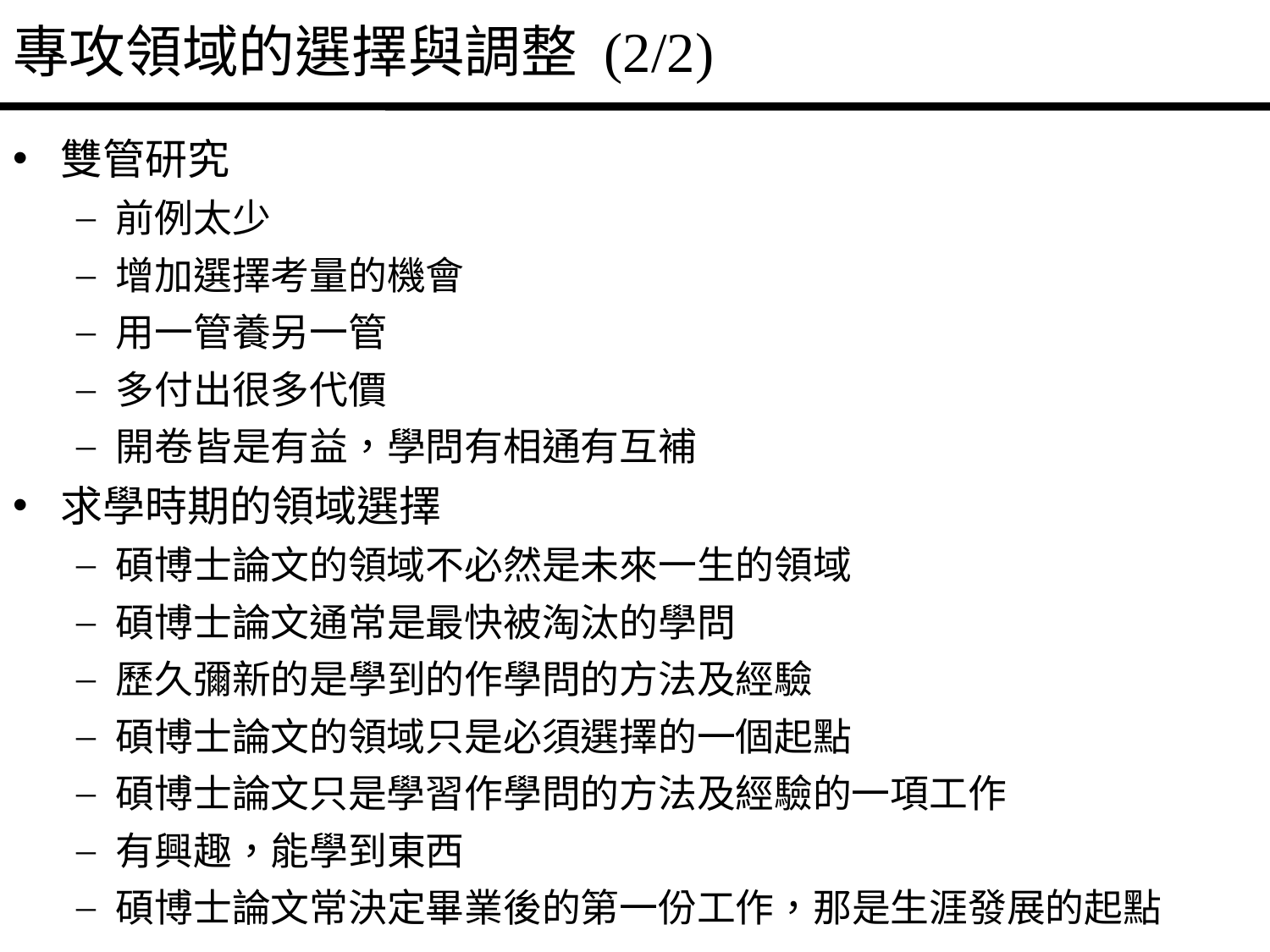

# 專攻領域的選擇與調整 (2/2)
雙管研究
前例太少
增加選擇考量的機會
用一管養另一管
多付出很多代價
開卷皆是有益，學問有相通有互補
求學時期的領域選擇
碩博士論文的領域不必然是未來一生的領域
碩博士論文通常是最快被淘汰的學問
歷久彌新的是學到的作學問的方法及經驗
碩博士論文的領域只是必須選擇的一個起點
碩博士論文只是學習作學問的方法及經驗的一項工作
有興趣，能學到東西
碩博士論文常決定畢業後的第一份工作，那是生涯發展的起點